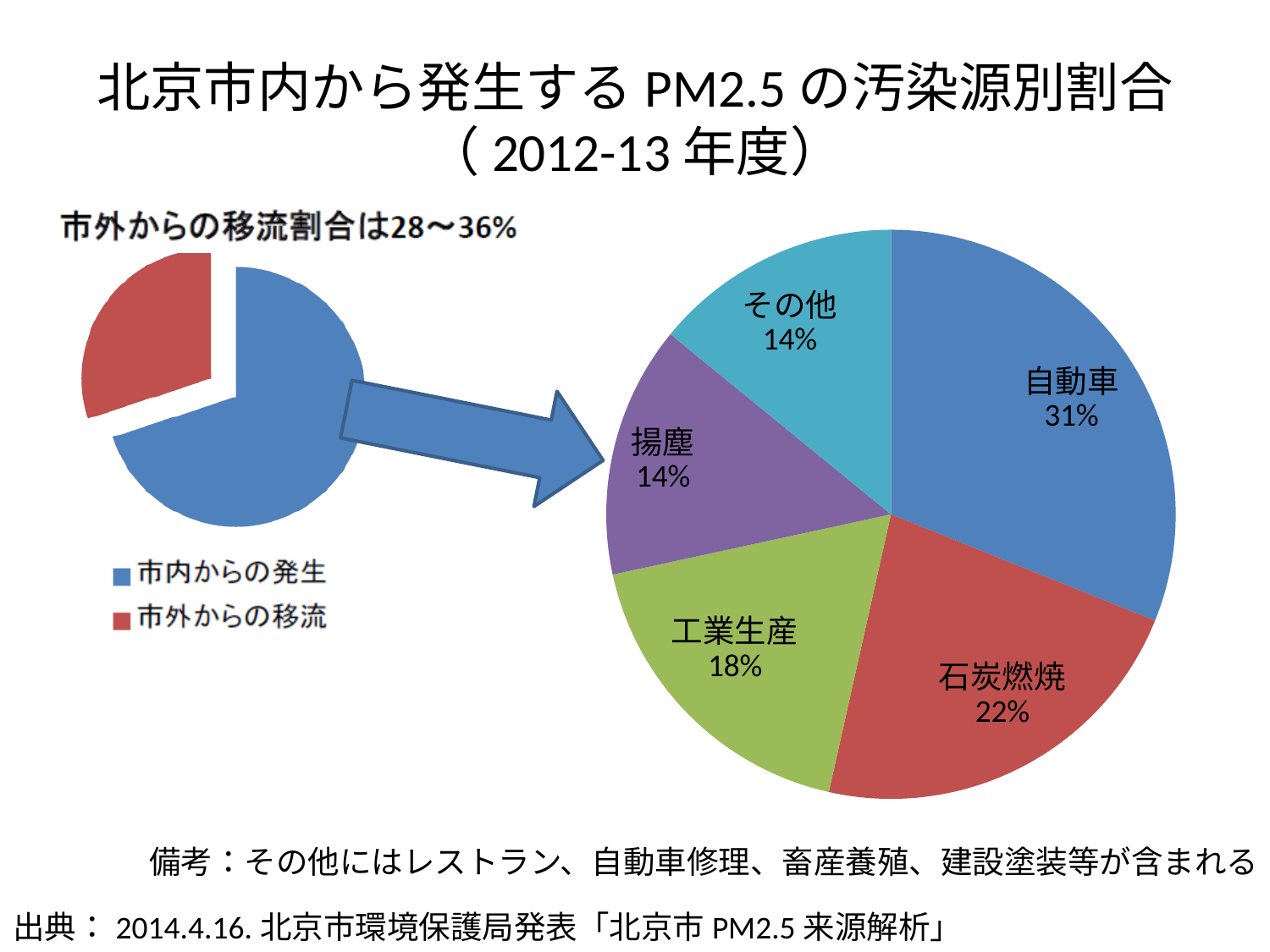

# 北京市内から発生するPM2.5の汚染源別割合 （2012-13年度）

### Chart:

| Category |    |
|---|---|
| 自動車 | 31.1 |
| 石炭燃焼 | 22.4 |
| 工業生産 | 18.1 |
| 揚塵 | 14.3 |
| その他 | 14.1 |
備考：その他にはレストラン、自動車修理、畜産養殖、建設塗装等が含まれる
出典：2014.4.16.北京市環境保護局発表「北京市PM2.5来源解析」